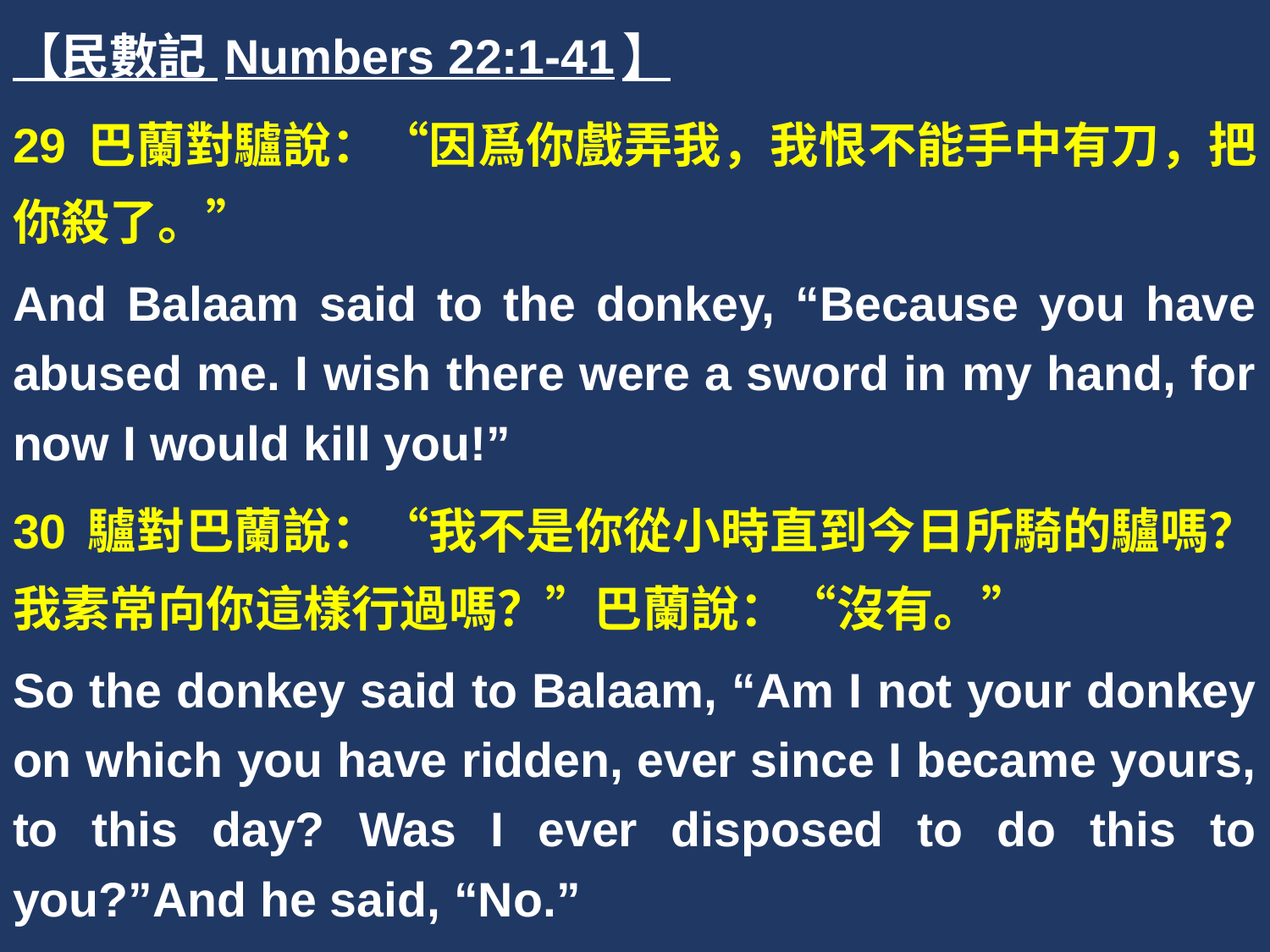

【民數記 Numbers 22:1-41】
29 巴蘭對驢說：“因爲你戲弄我，我恨不能手中有刀，把你殺了。”
And Balaam said to the donkey, “Because you have abused me. I wish there were a sword in my hand, for now I would kill you!”
30 驢對巴蘭說：“我不是你從小時直到今日所騎的驢嗎？我素常向你這樣行過嗎？”巴蘭說：“沒有。”
So the donkey said to Balaam, “Am I not your donkey on which you have ridden, ever since I became yours, to this day? Was I ever disposed to do this to you?”And he said, “No.”